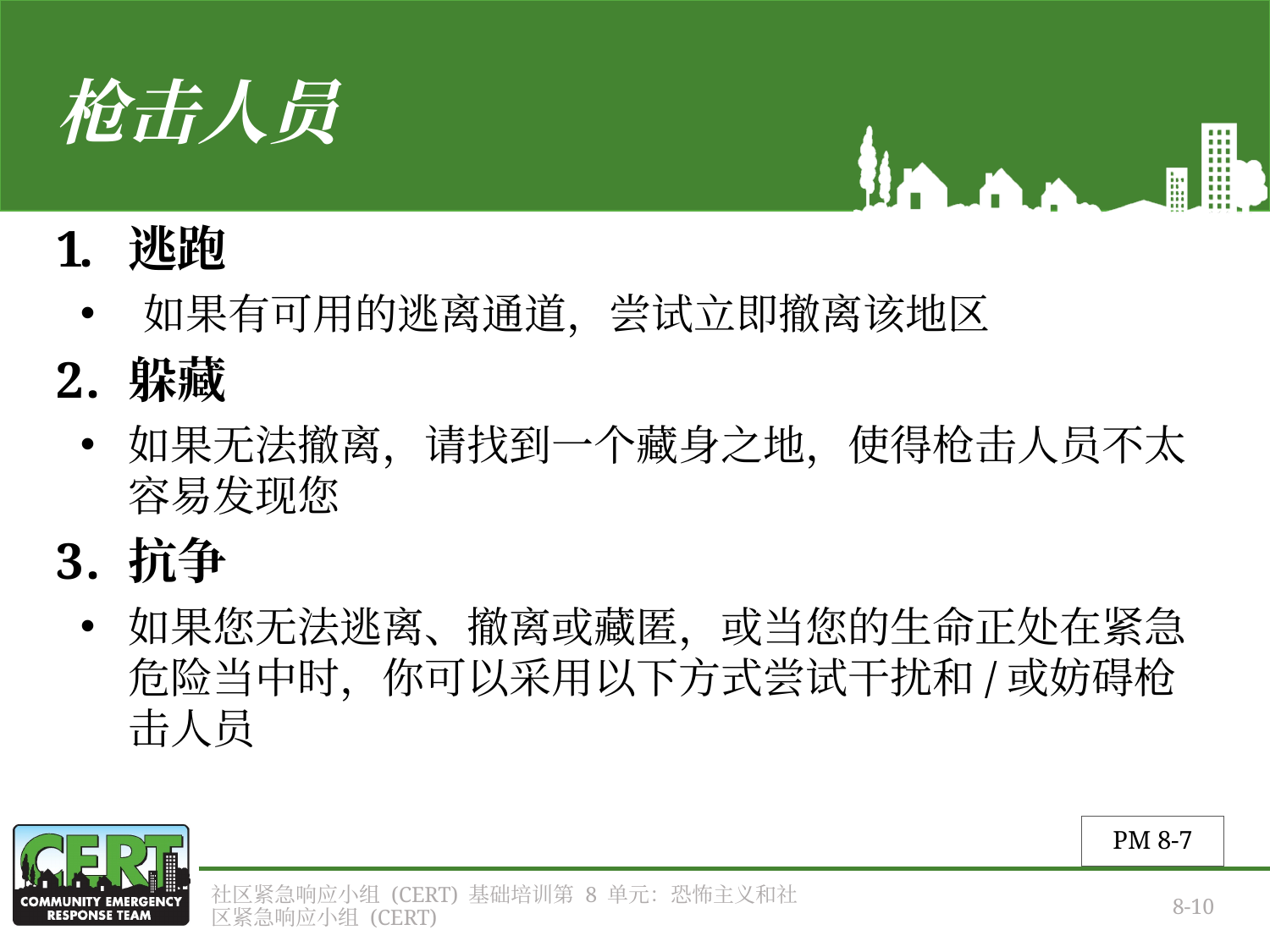

# 枪击人员
逃跑
如果有可用的逃离通道，尝试立即撤离该地区
躲藏
如果无法撤离，请找到一个藏身之地，使得枪击人员不太容易发现您
抗争
如果您无法逃离、撤离或藏匿，或当您的生命正处在紧急危险当中时，你可以采用以下方式尝试干扰和/或妨碍枪击人员
PM 8-7
社区紧急响应小组 (CERT) 基础培训第 8 单元：恐怖主义和社区紧急响应小组 (CERT)
8-10